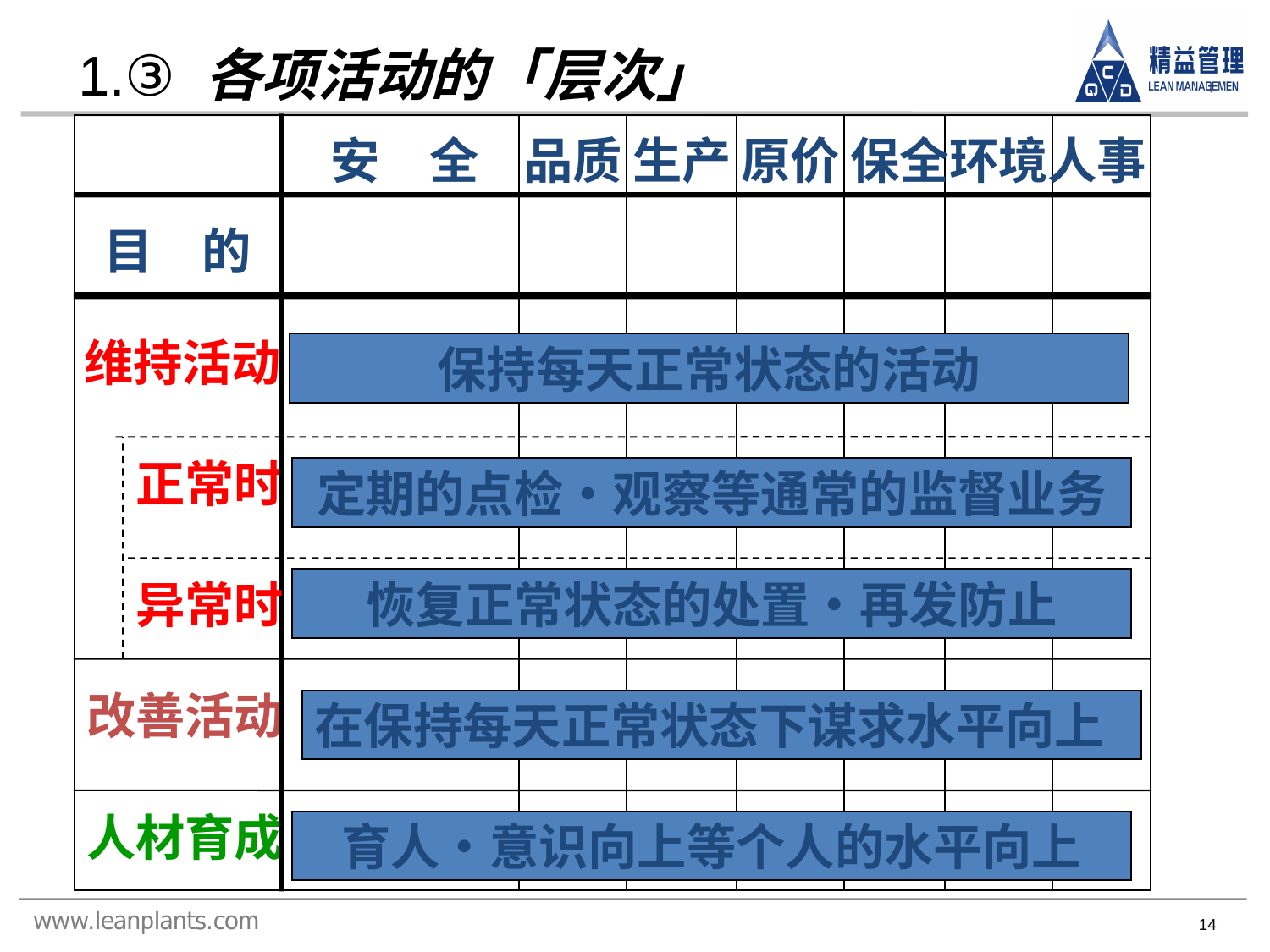

1.③ 各项活动的「层次」
安　全
品质
生产
原价
保全
环境
人事

目　的

维持活动

保持每天正常状态的活动
正常时

定期的点检・观察等通常的监督业务
异常时

恢复正常状态的处置・再发防止
改善活动

在保持每天正常状态下谋求水平向上
人材育成

育人・意识向上等个人的水平向上